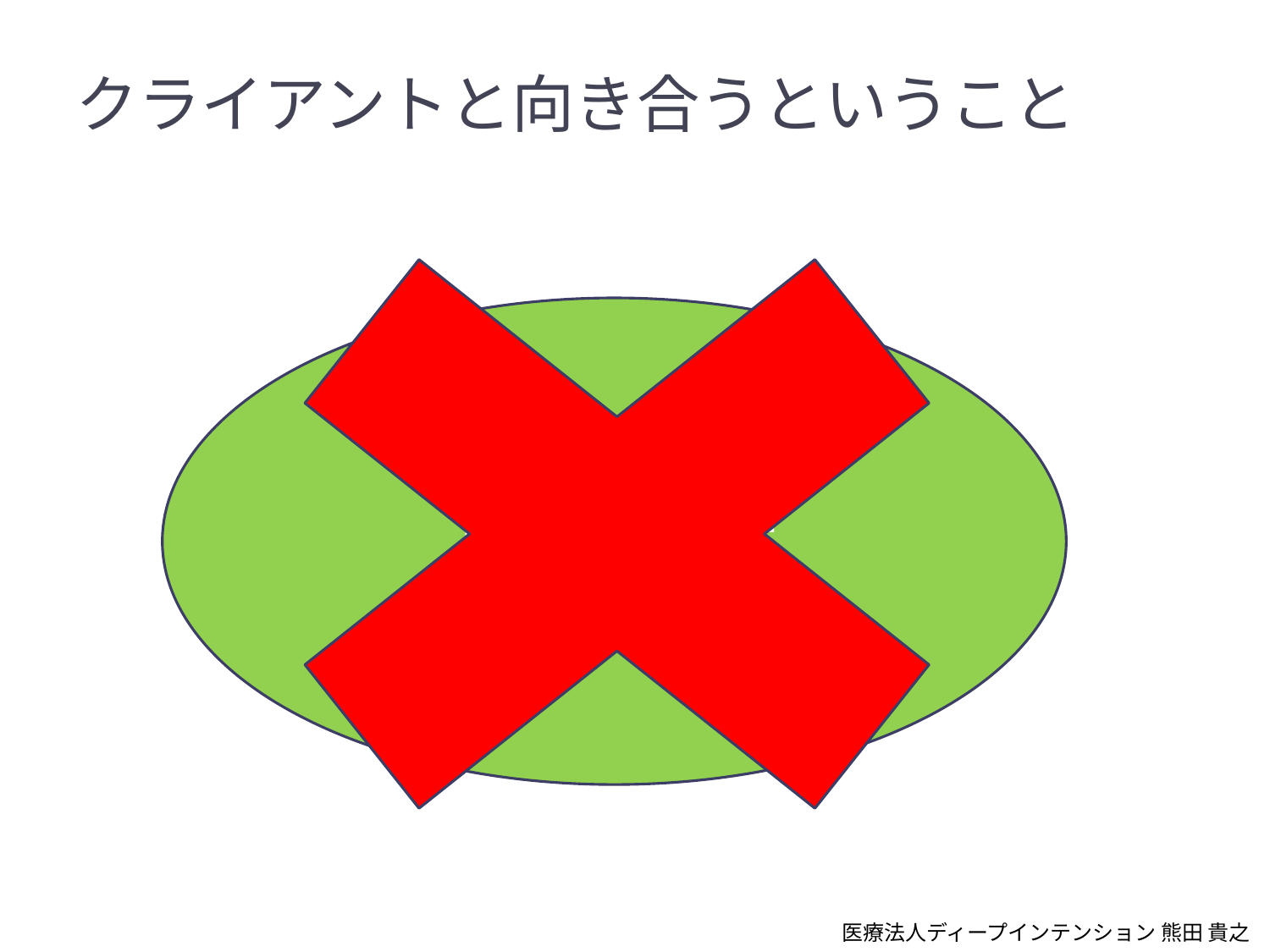

# クライアントと向き合うということ

患者
医療法人ディープインテンション 熊田 貴之